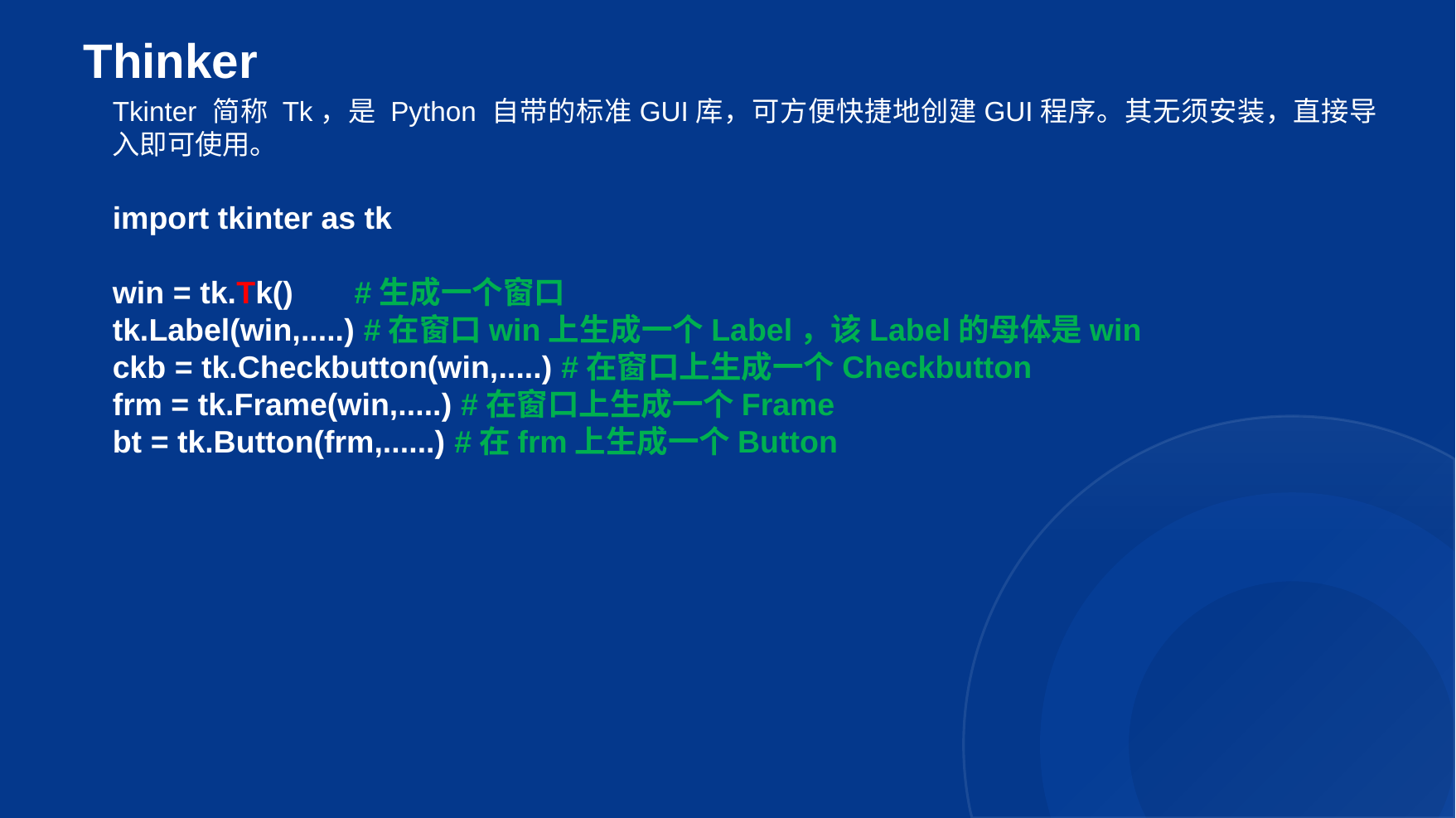

# Thinker
Tkinter 简称 Tk，是 Python 自带的标准GUI库，可方便快捷地创建GUI程序。其无须安装，直接导入即可使用。
import tkinter as tk

win = tk.Tk()       #生成一个窗口
tk.Label(win,.....) #在窗口win上生成一个Label，该Label的母体是win
ckb = tk.Checkbutton(win,.....) #在窗口上生成一个Checkbutton
frm = tk.Frame(win,.....) #在窗口上生成一个Frame
bt = tk.Button(frm,......) #在frm上生成一个Button